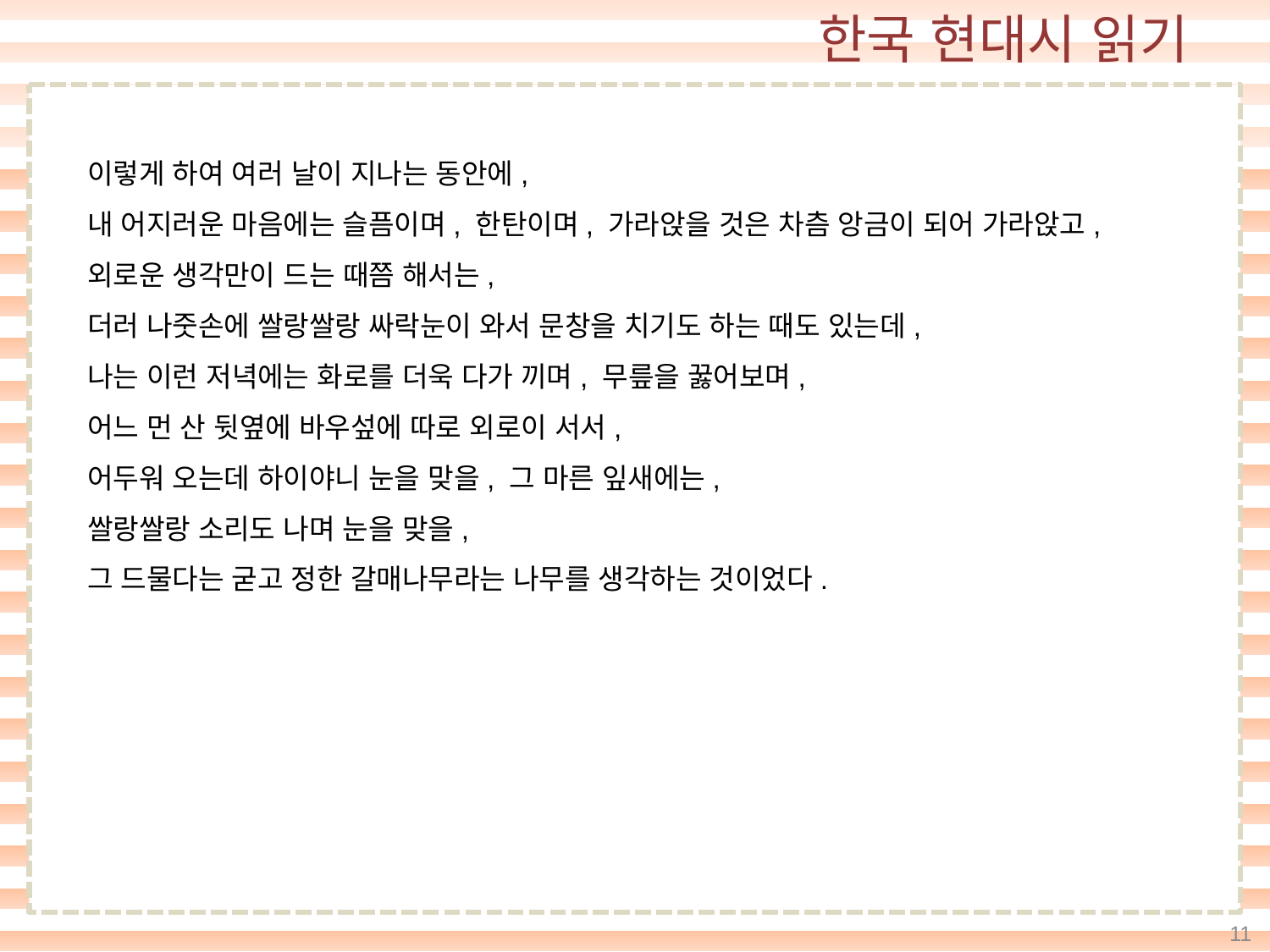

이렇게 하여 여러 날이 지나는 동안에,
내 어지러운 마음에는 슬픔이며, 한탄이며, 가라앉을 것은 차츰 앙금이 되어 가라앉고,
외로운 생각만이 드는 때쯤 해서는,
더러 나줏손에 쌀랑쌀랑 싸락눈이 와서 문창을 치기도 하는 때도 있는데,
나는 이런 저녁에는 화로를 더욱 다가 끼며, 무릎을 꿇어보며,
어느 먼 산 뒷옆에 바우섶에 따로 외로이 서서,
어두워 오는데 하이야니 눈을 맞을, 그 마른 잎새에는,
쌀랑쌀랑 소리도 나며 눈을 맞을,
그 드물다는 굳고 정한 갈매나무라는 나무를 생각하는 것이었다.
11